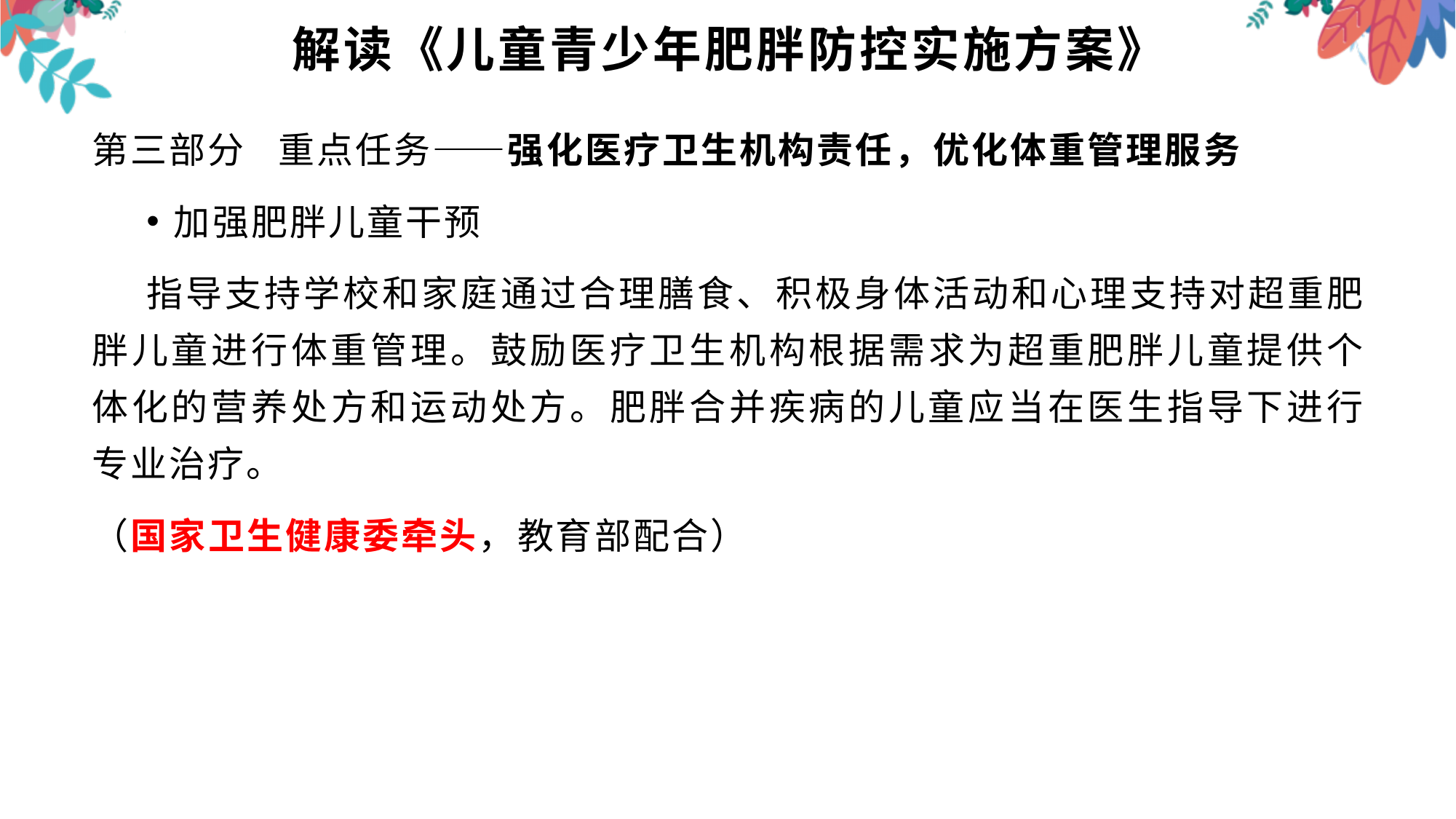

# 解读《儿童青少年肥胖防控实施方案》
第三部分   重点任务——强化医疗卫生机构责任，优化体重管理服务
加强肥胖儿童干预
指导支持学校和家庭通过合理膳食、积极身体活动和心理支持对超重肥胖儿童进行体重管理。鼓励医疗卫生机构根据需求为超重肥胖儿童提供个体化的营养处方和运动处方。肥胖合并疾病的儿童应当在医生指导下进行专业治疗。
（国家卫生健康委牵头，教育部配合）